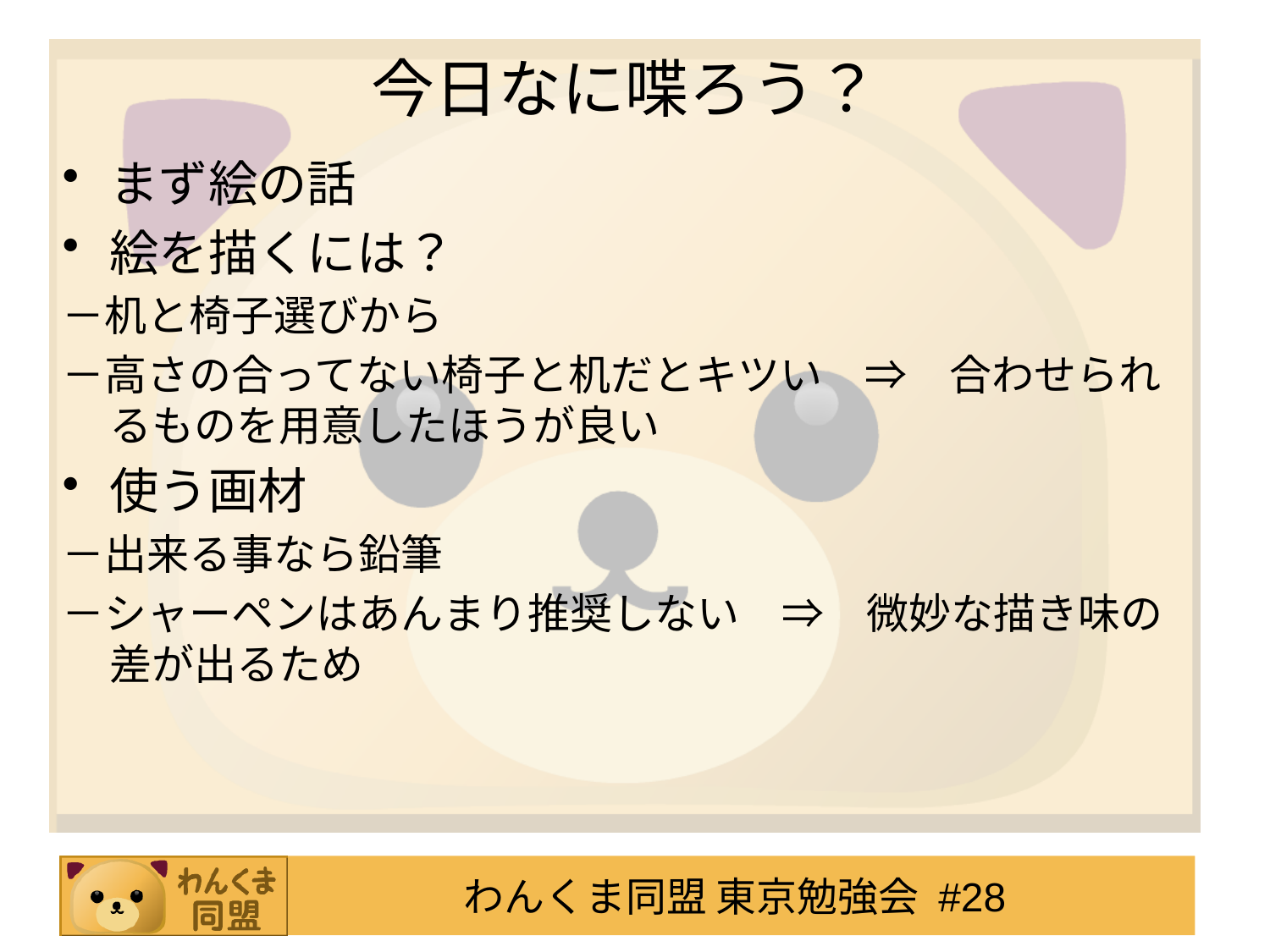

今日なに喋ろう？
まず絵の話
絵を描くには？
－机と椅子選びから
－高さの合ってない椅子と机だとキツい　⇒　合わせられるものを用意したほうが良い
使う画材
－出来る事なら鉛筆
－シャーペンはあんまり推奨しない　⇒　微妙な描き味の差が出るため